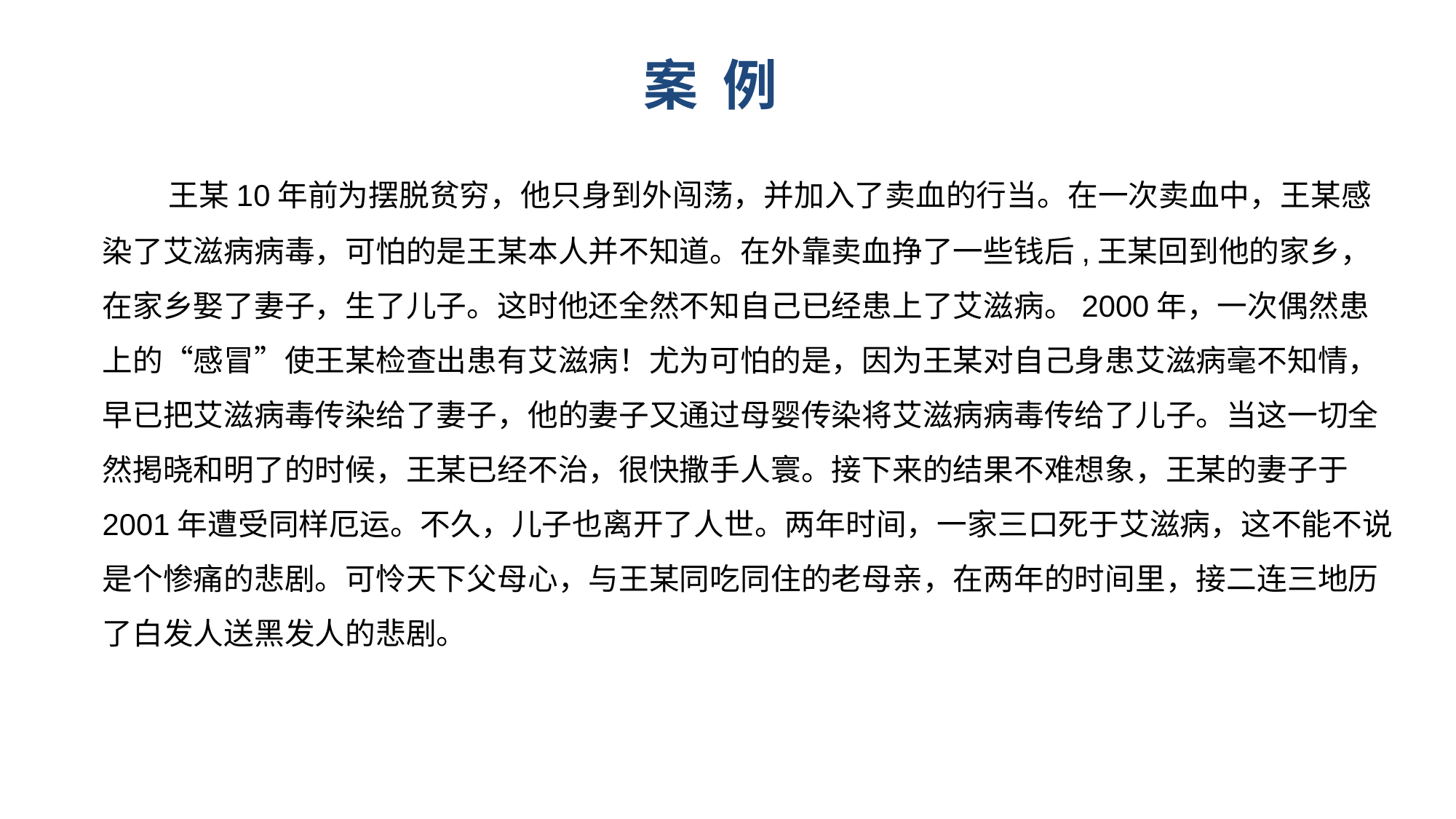

案  例
       王某10年前为摆脱贫穷，他只身到外闯荡，并加入了卖血的行当。在一次卖血中，王某感染了艾滋病病毒，可怕的是王某本人并不知道。在外靠卖血挣了一些钱后,王某回到他的家乡，在家乡娶了妻子，生了儿子。这时他还全然不知自己已经患上了艾滋病。2000年，一次偶然患上的“感冒”使王某检查出患有艾滋病！尤为可怕的是，因为王某对自己身患艾滋病毫不知情，早已把艾滋病毒传染给了妻子，他的妻子又通过母婴传染将艾滋病病毒传给了儿子。当这一切全然掲晓和明了的时候，王某已经不治，很快撒手人寰。接下来的结果不难想象，王某的妻子于2001年遭受同样厄运。不久，儿子也离开了人世。两年时间，一家三口死于艾滋病，这不能不说是个惨痛的悲剧。可怜天下父母心，与王某同吃同住的老母亲，在两年的时间里，接二连三地历了白发人送黑发人的悲剧。